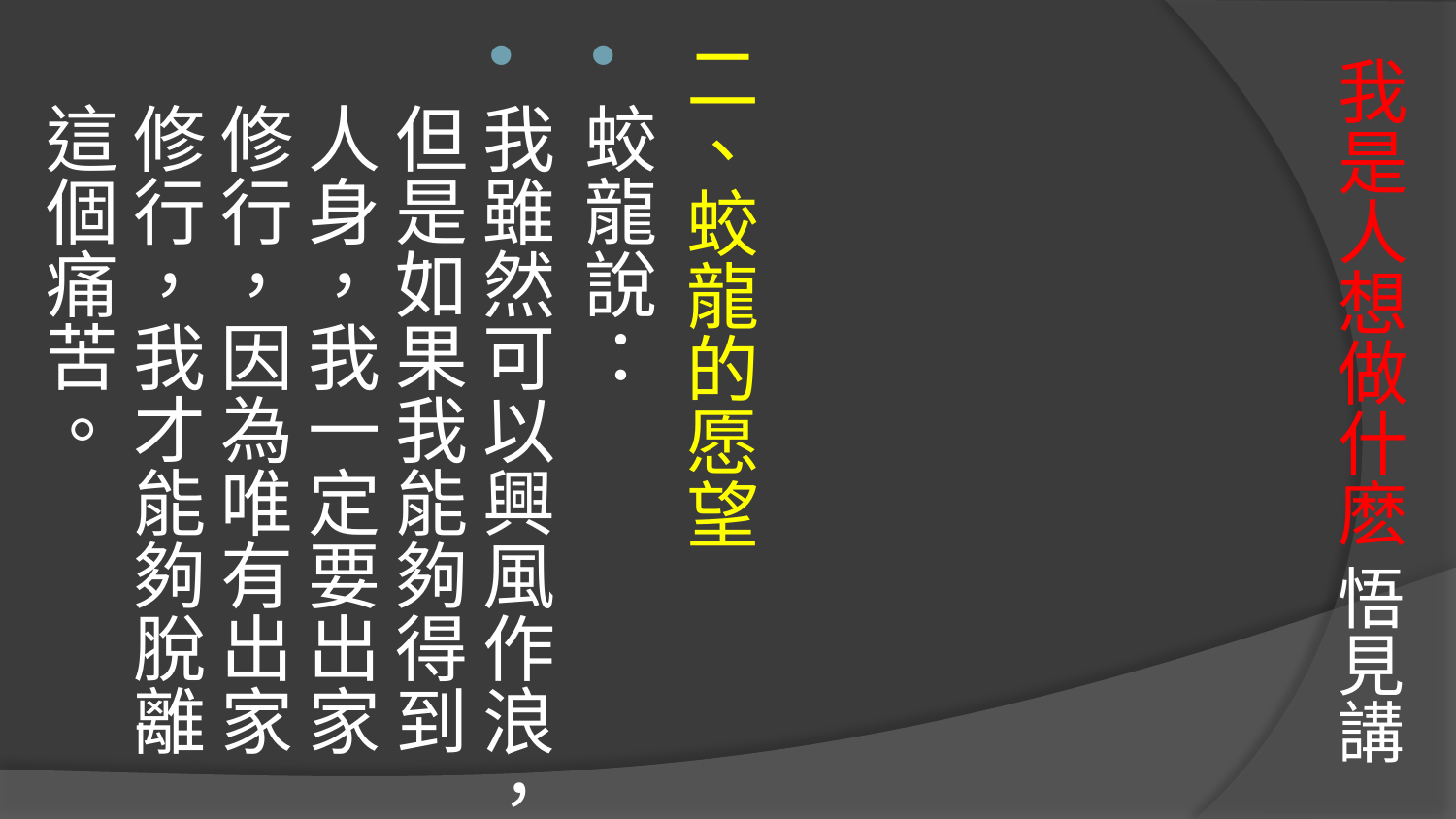

二、蛟龍的愿望
蛟龍說：
我雖然可以興風作浪，但是如果我能夠得到人身，我一定要出家修行，因為唯有出家修行，我才能夠脫離這個痛苦。
# 我是人想做什麽 悟見講